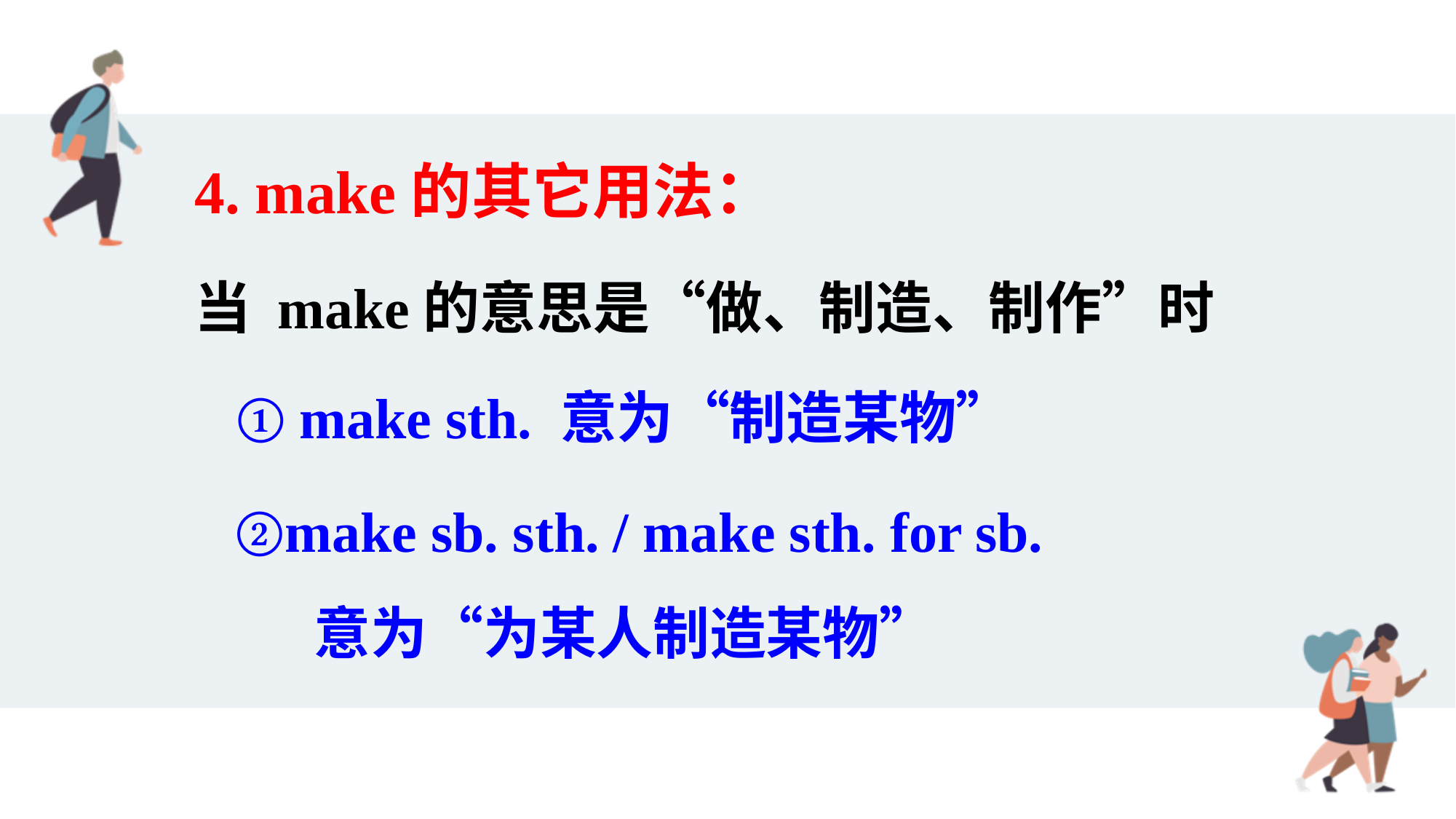

4. make的其它用法：
当 make的意思是“做、制造、制作”时
① make sth. 意为“制造某物”
②make sb. sth. / make sth. for sb.
     意为“为某人制造某物”